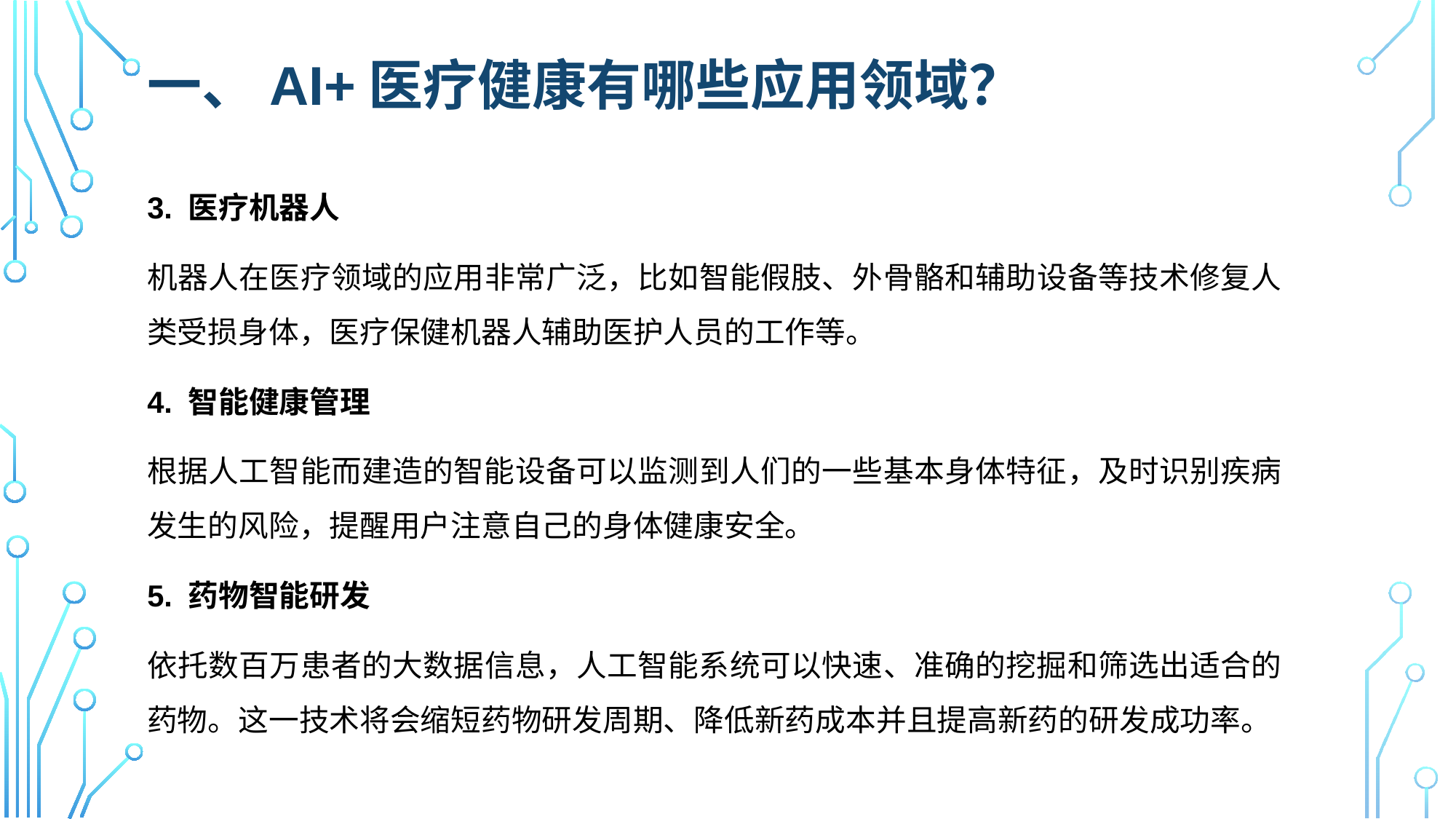

# 一、AI+医疗健康有哪些应用领域？
3. 医疗机器人
机器人在医疗领域的应用非常广泛，比如智能假肢、外骨骼和辅助设备等技术修复人类受损身体，医疗保健机器人辅助医护人员的工作等。
4. 智能健康管理
根据人工智能而建造的智能设备可以监测到人们的一些基本身体特征，及时识别疾病发生的风险，提醒用户注意自己的身体健康安全。
5. 药物智能研发
依托数百万患者的大数据信息，人工智能系统可以快速、准确的挖掘和筛选出适合的药物。这一技术将会缩短药物研发周期、降低新药成本并且提高新药的研发成功率。